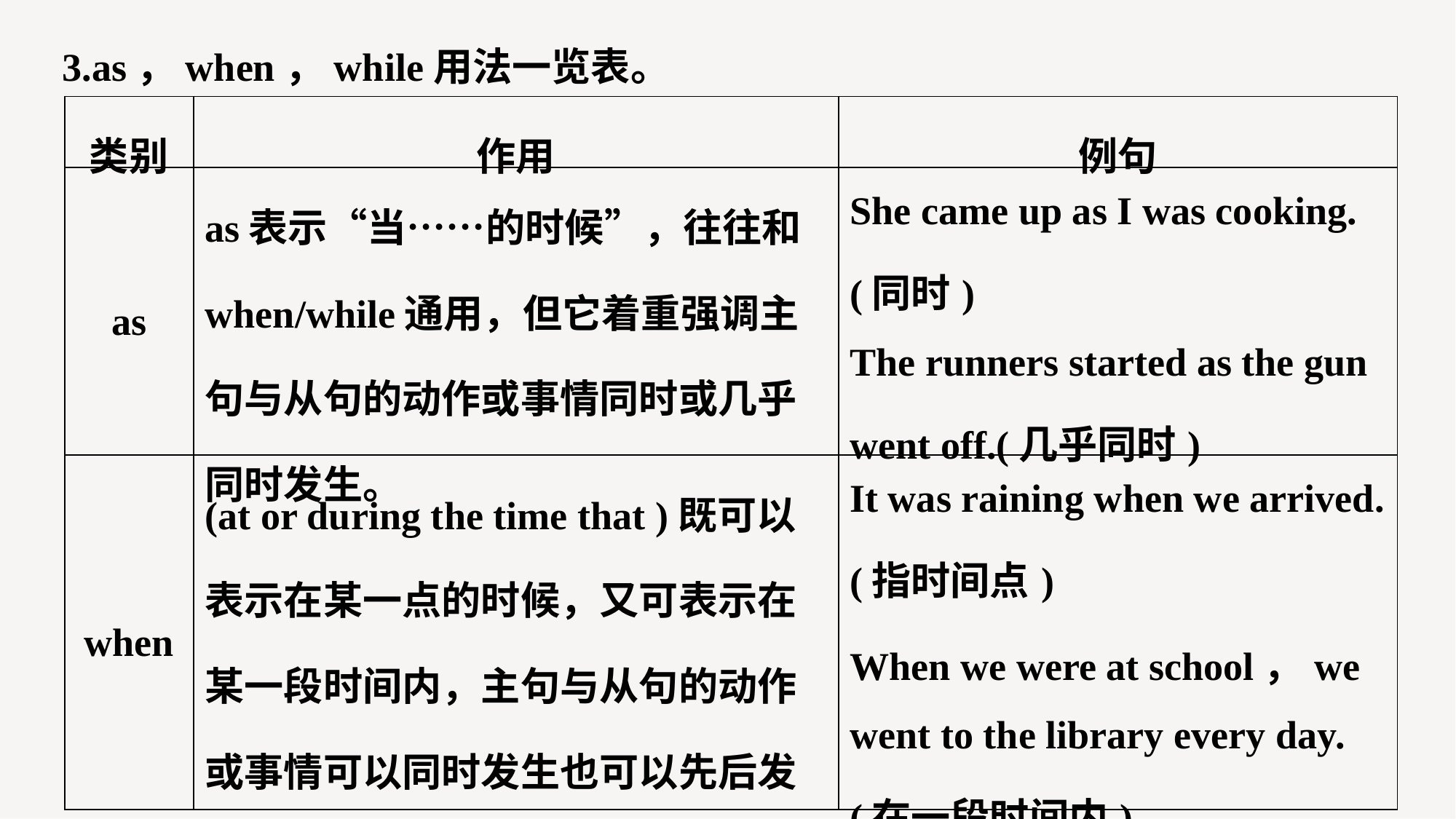

3.as，when，while用法一览表。
| 类别 | 作用 | 例句 |
| --- | --- | --- |
| as | as表示“当……的时候”，往往和when/while通用，但它着重强调主句与从句的动作或事情同时或几乎同时发生。 | She came up as I was cooking. (同时) The runners started as the gun went off.(几乎同时) |
| when | (at or during the time that )既可以表示在某一点的时候，又可表示在某一段时间内，主句与从句的动作或事情可以同时发生也可以先后发生。 | It was raining when we arrived. (指时间点) When we were at school，we went to the library every day. (在一段时间内) |